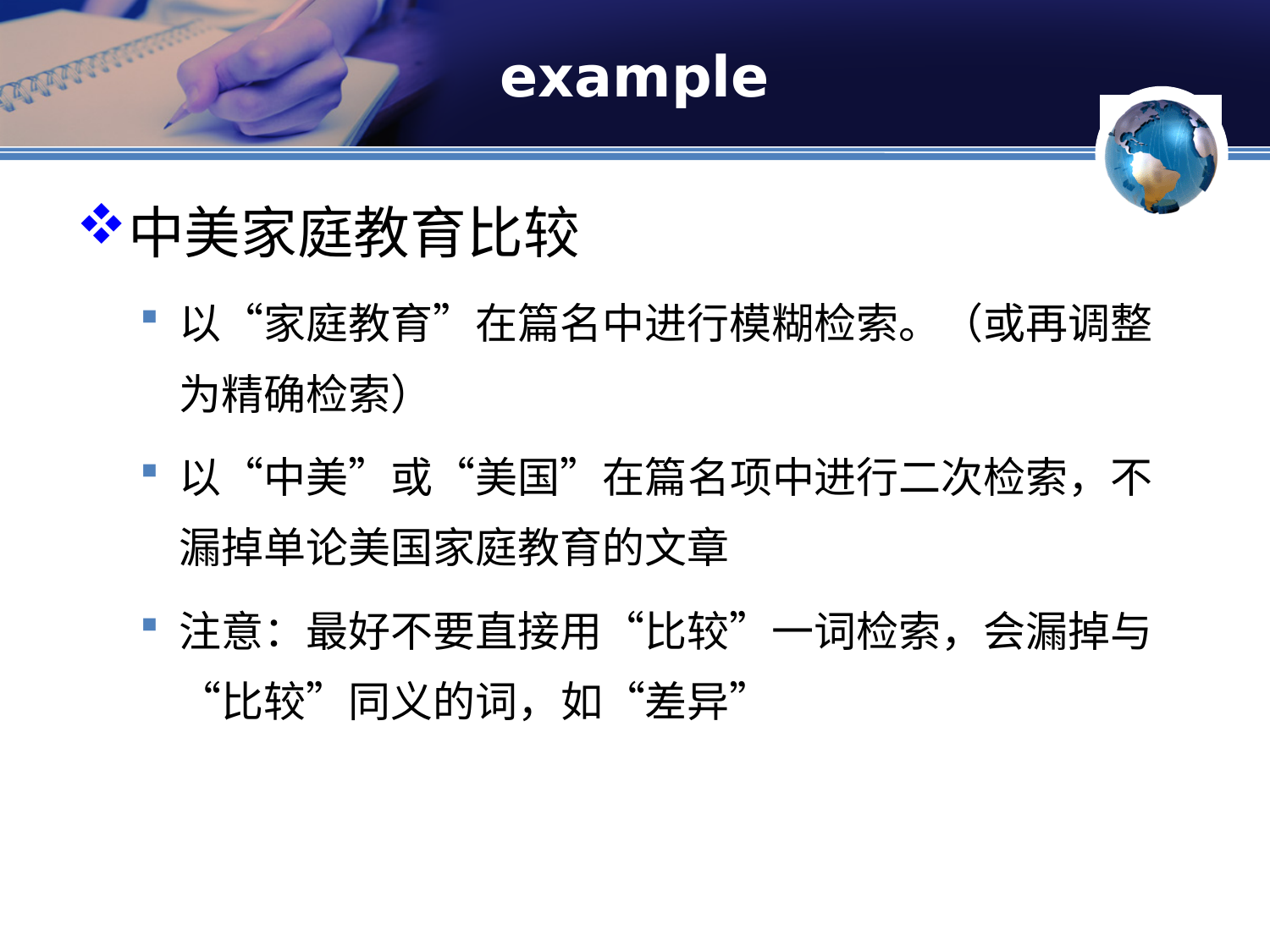

# example
中美家庭教育比较
以“家庭教育”在篇名中进行模糊检索。（或再调整为精确检索）
以“中美”或“美国”在篇名项中进行二次检索，不漏掉单论美国家庭教育的文章
注意：最好不要直接用“比较”一词检索，会漏掉与“比较”同义的词，如“差异”